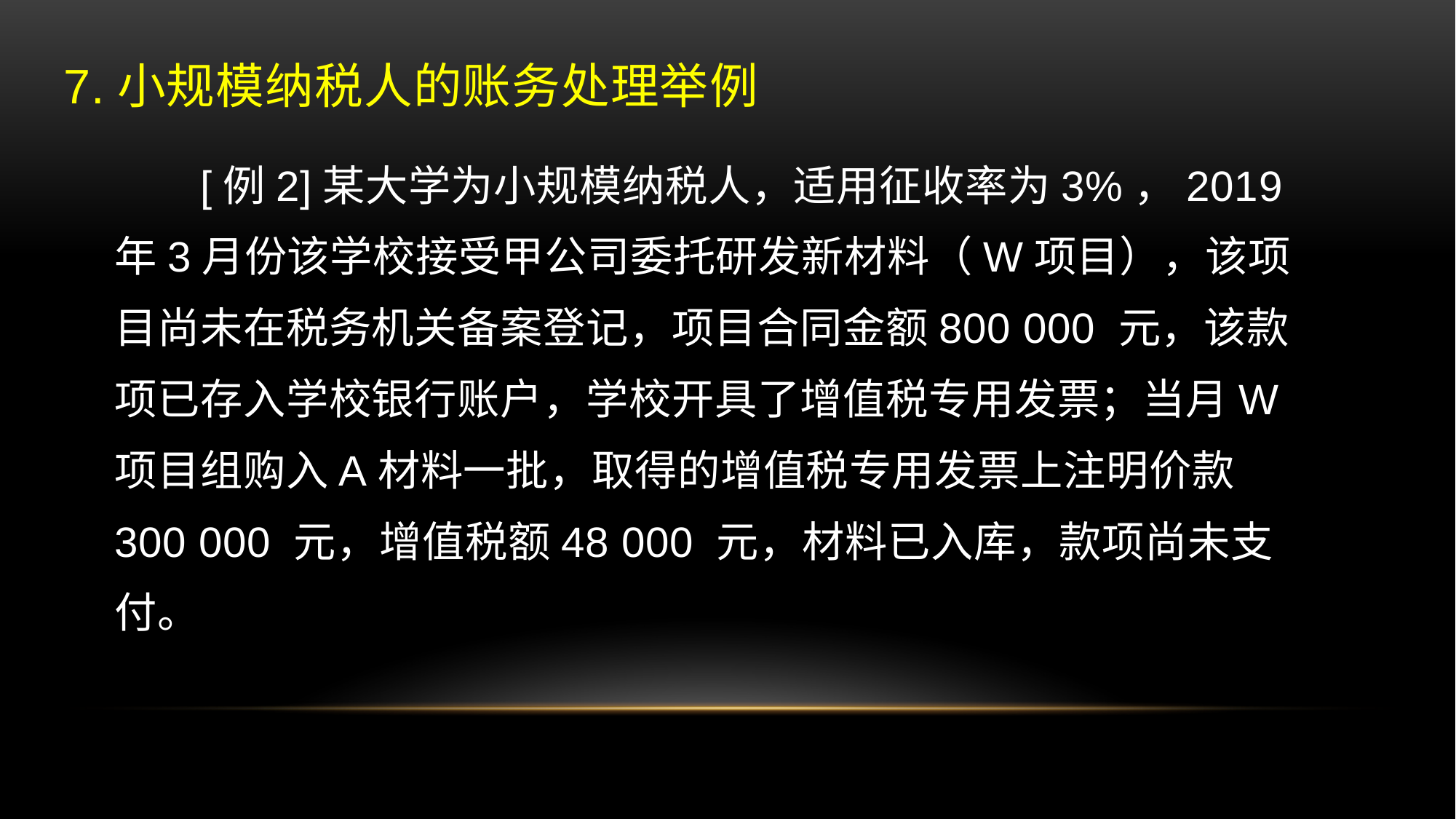

7.小规模纳税人的账务处理举例
       [例2]某大学为小规模纳税人，适用征收率为3%，2019年3月份该学校接受甲公司委托研发新材料（W项目），该项目尚未在税务机关备案登记，项目合同金额800 000 元，该款项已存入学校银行账户，学校开具了增值税专用发票；当月W项目组购入A材料一批，取得的增值税专用发票上注明价款 300 000 元，增值税额48 000 元，材料已入库，款项尚未支付。

22